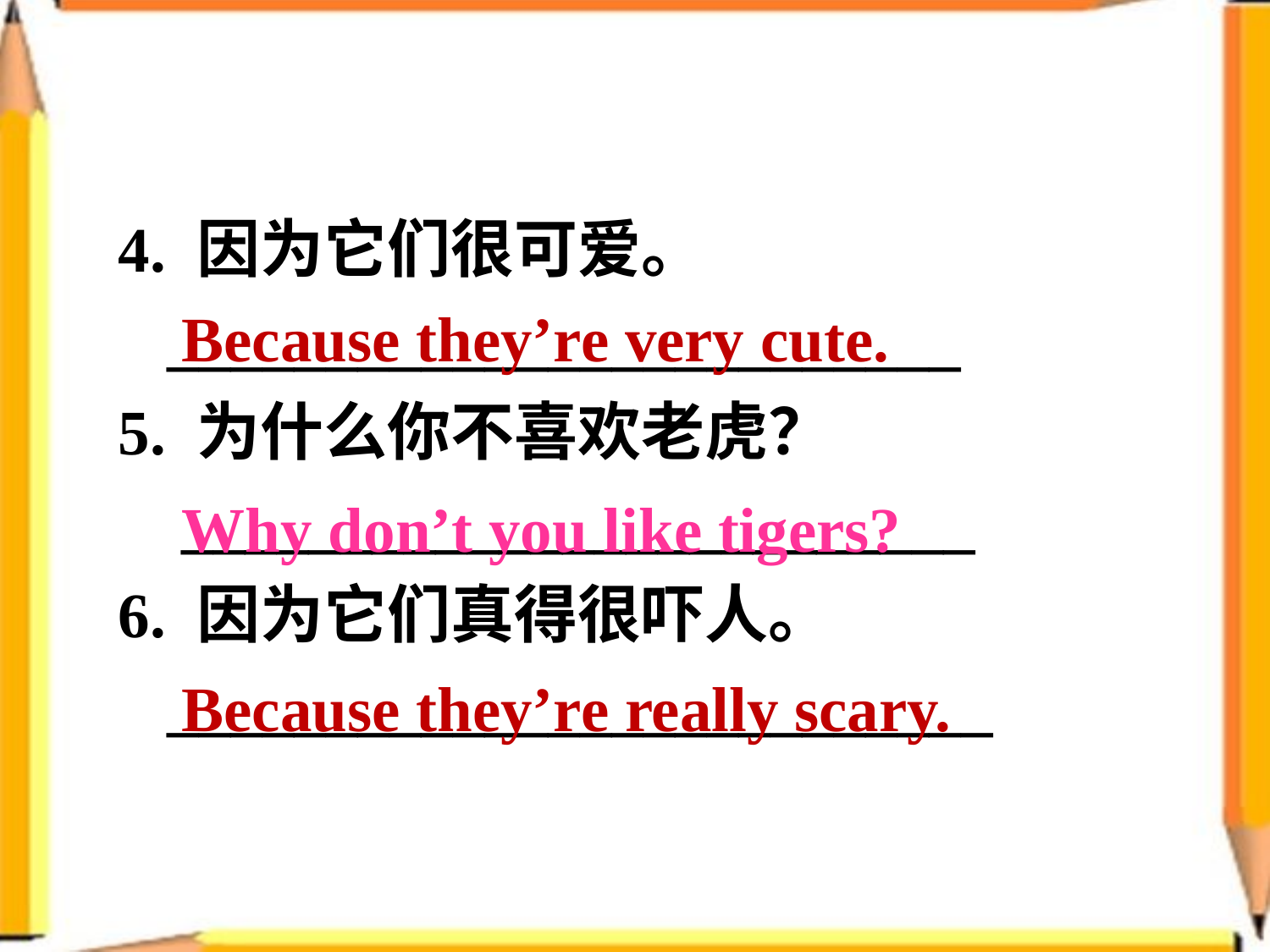

4. 因为它们很可爱。  	_________________________
5. 为什么你不喜欢老虎？
    _________________________
6. 因为它们真得很吓人。 	__________________________
Because they’re very cute.
Why don’t you like tigers?
Because they’re really scary.